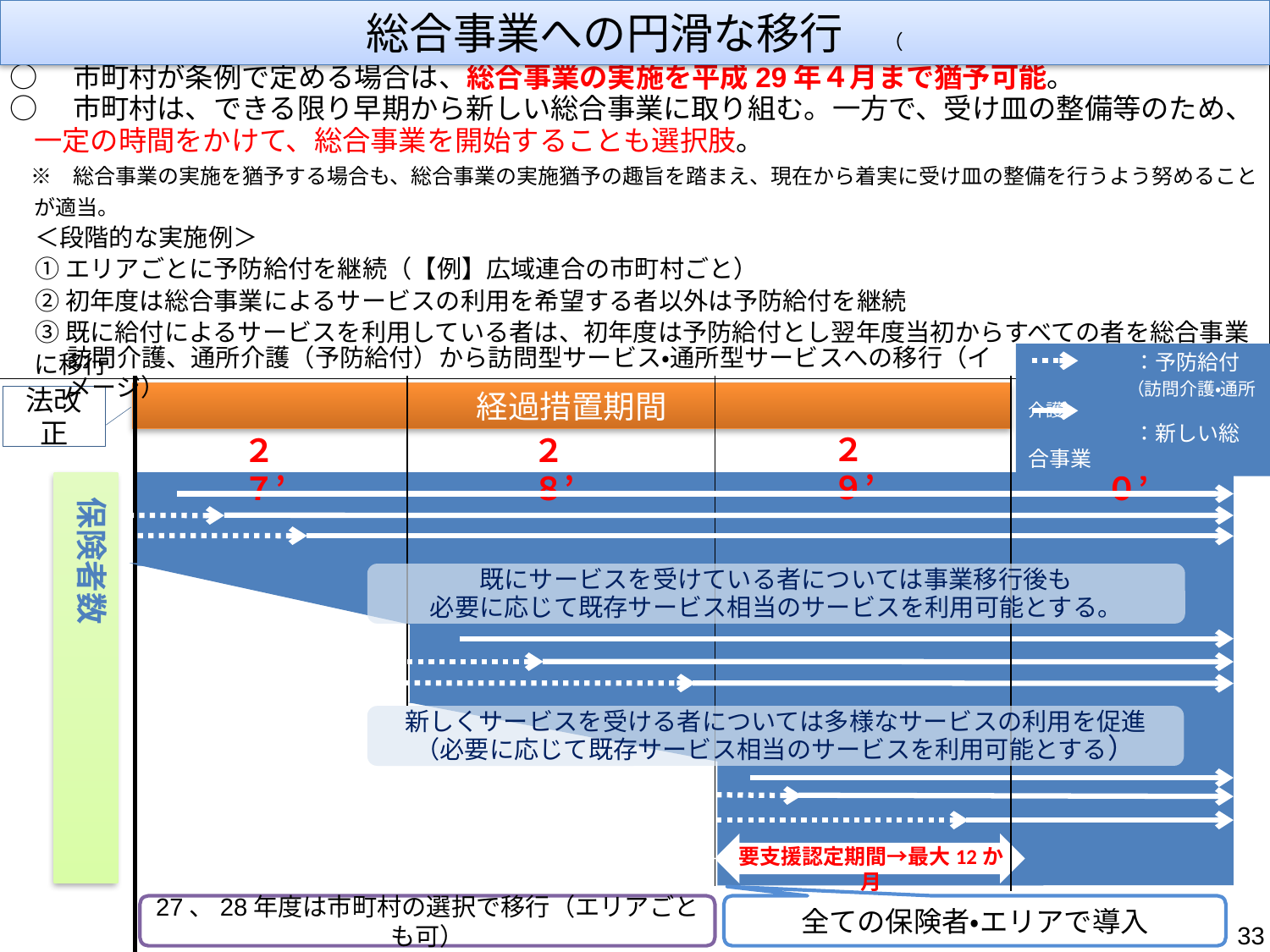

総合事業への円滑な移行　　（
○　市町村が条例で定める場合は、総合事業の実施を平成29年４月まで猶予可能。
○　市町村は、できる限り早期から新しい総合事業に取り組む。一方で、受け皿の整備等のため、一定の時間をかけて、総合事業を開始することも選択肢。
　※　総合事業の実施を猶予する場合も、総合事業の実施猶予の趣旨を踏まえ、現在から着実に受け皿の整備を行うよう努めることが適当。
＜段階的な実施例＞
①エリアごとに予防給付を継続（【例】広域連合の市町村ごと）
②初年度は総合事業によるサービスの利用を希望する者以外は予防給付を継続
③既に給付によるサービスを利用している者は、初年度は予防給付とし翌年度当初からすべての者を総合事業に移行

訪問介護、通所介護（予防給付）から訪問型サービス・通所型サービスへの移行（イメージ）
　　　　　：予防給付
　　　 　  （訪問介護・通所介護）
　　　　　：新しい総合事業
経過措置期間
法改正
２９’
２７’
２８’
３０’

保険者数

既にサービスを受けている者については事業移行後も
必要に応じて既存サービス相当のサービスを利用可能とする。

新しくサービスを受ける者については多様なサービスの利用を促進
（必要に応じて既存サービス相当のサービスを利用可能とする）

要支援認定期間→最大12か月
27、28年度は市町村の選択で移行（エリアごとも可）
全ての保険者・エリアで導入
33